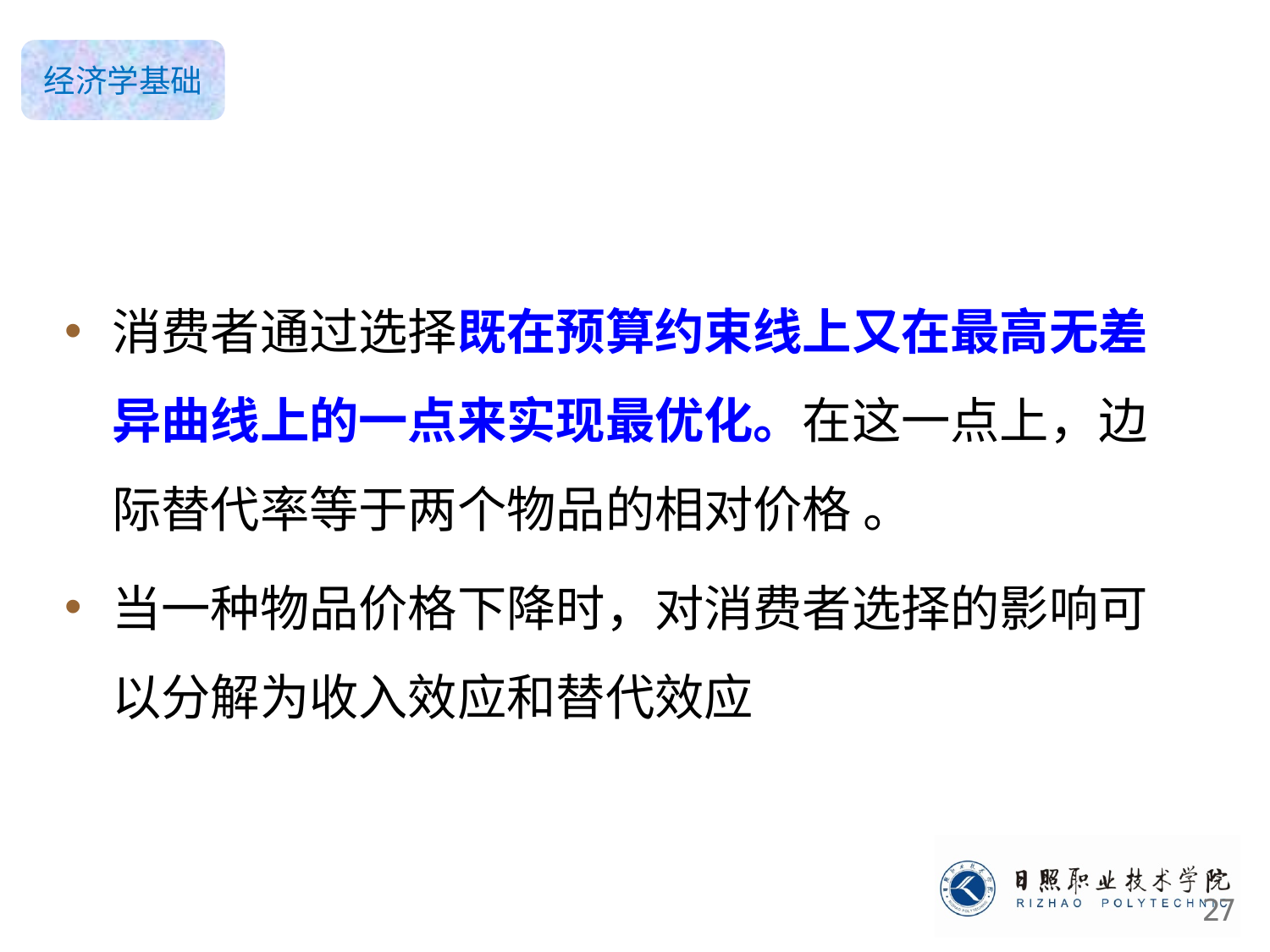

消费者通过选择既在预算约束线上又在最高无差异曲线上的一点来实现最优化。在这一点上，边际替代率等于两个物品的相对价格 。
当一种物品价格下降时，对消费者选择的影响可以分解为收入效应和替代效应
27